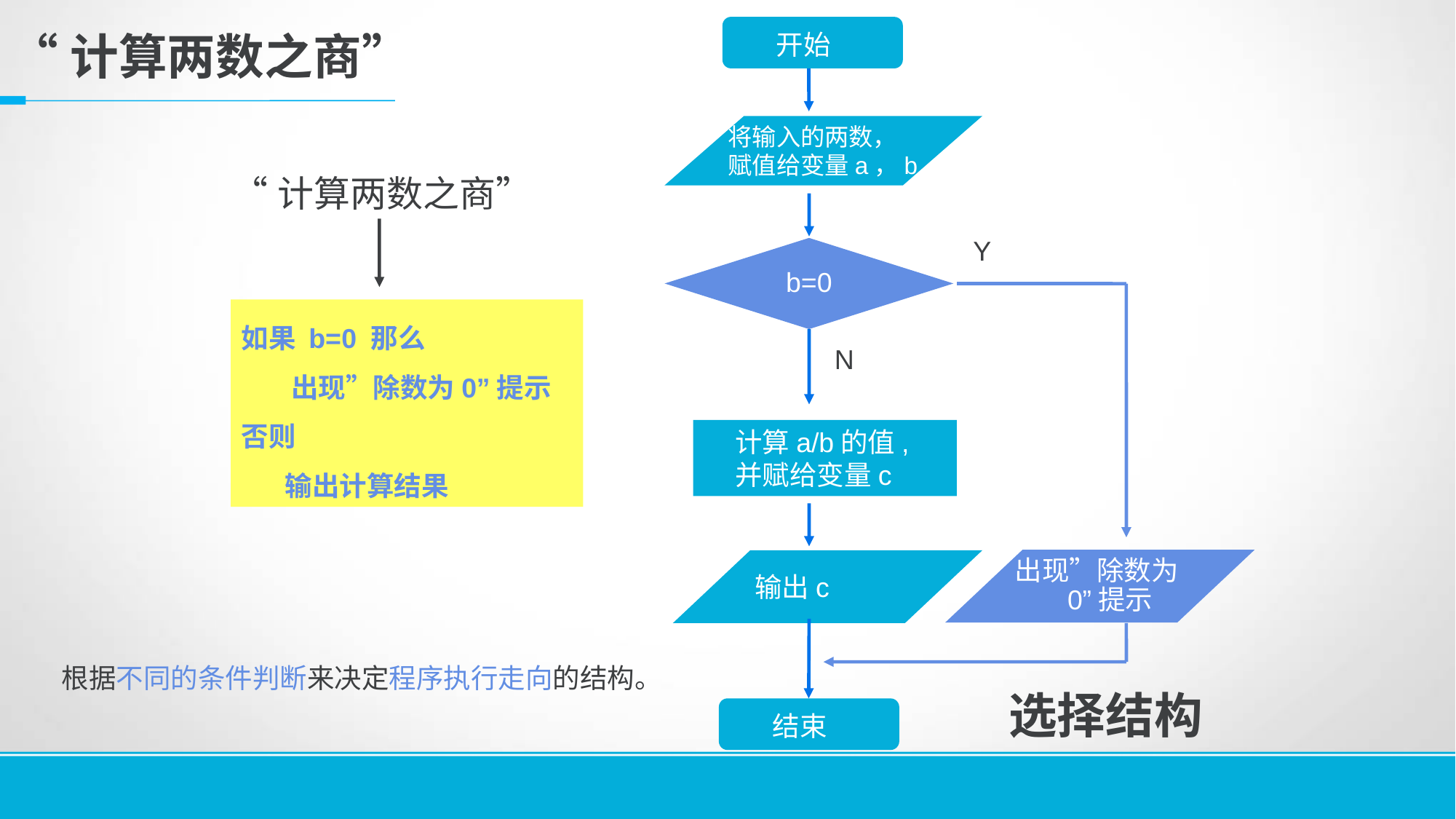

开始

将输入的两数，
赋值给变量a，b

Y
b=0

N
    计算a/b的值,
    并赋给变量c

出现”除数为0”提示

输出c

结束
“计算两数之商”
“计算两数之商”

如果 b=0 那么
       出现”除数为0”提示
否则
      输出计算结果
根据不同的条件判断来决定程序执行走向的结构。
选择结构